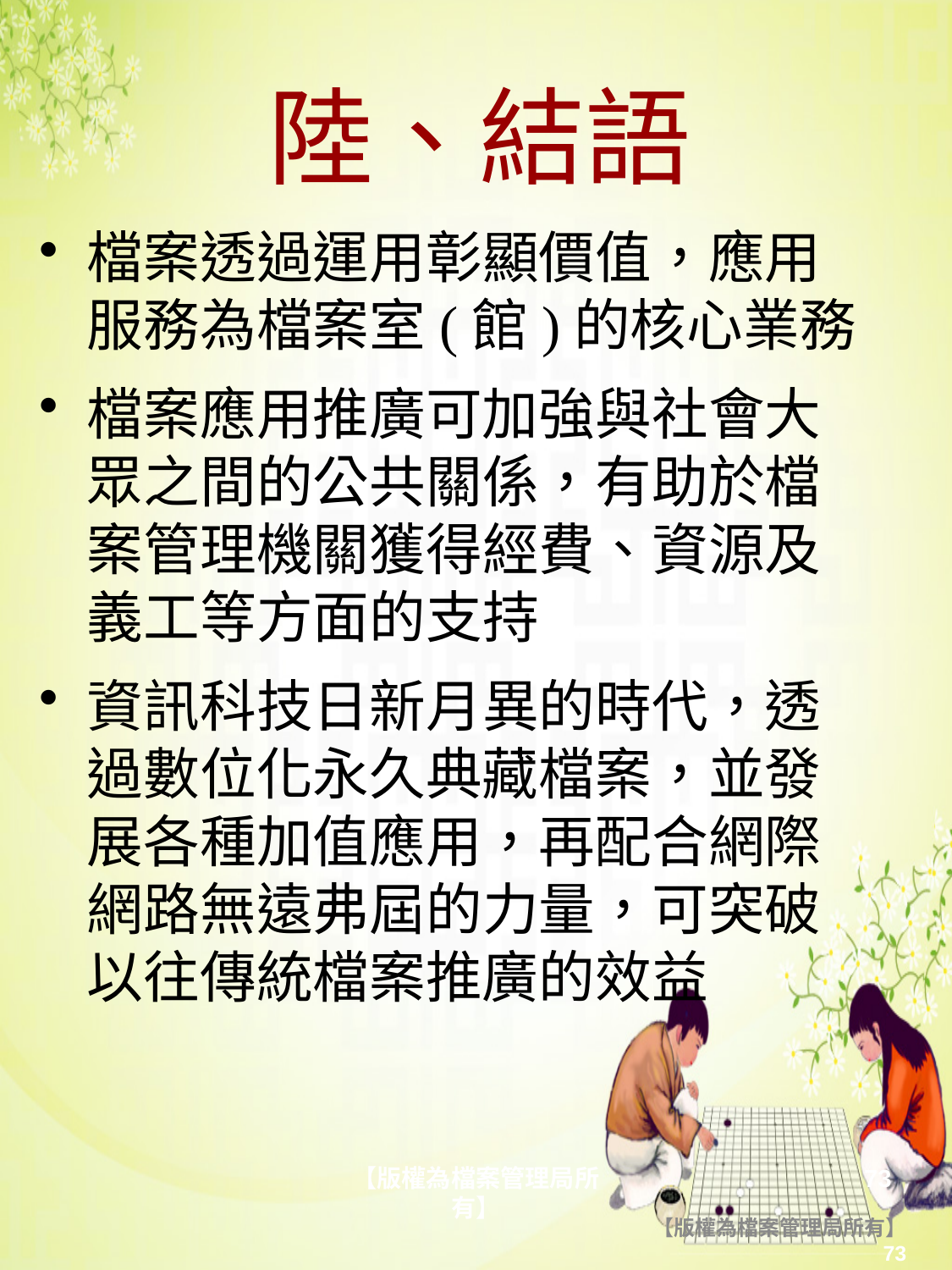

# 陸、結語
檔案透過運用彰顯價值，應用服務為檔案室(館)的核心業務
檔案應用推廣可加強與社會大眾之間的公共關係，有助於檔案管理機關獲得經費、資源及義工等方面的支持
資訊科技日新月異的時代，透過數位化永久典藏檔案，並發展各種加值應用，再配合網際網路無遠弗屆的力量，可突破以往傳統檔案推廣的效益
【版權為檔案管理局所有】
73
【版權為檔案管理局所有】
73